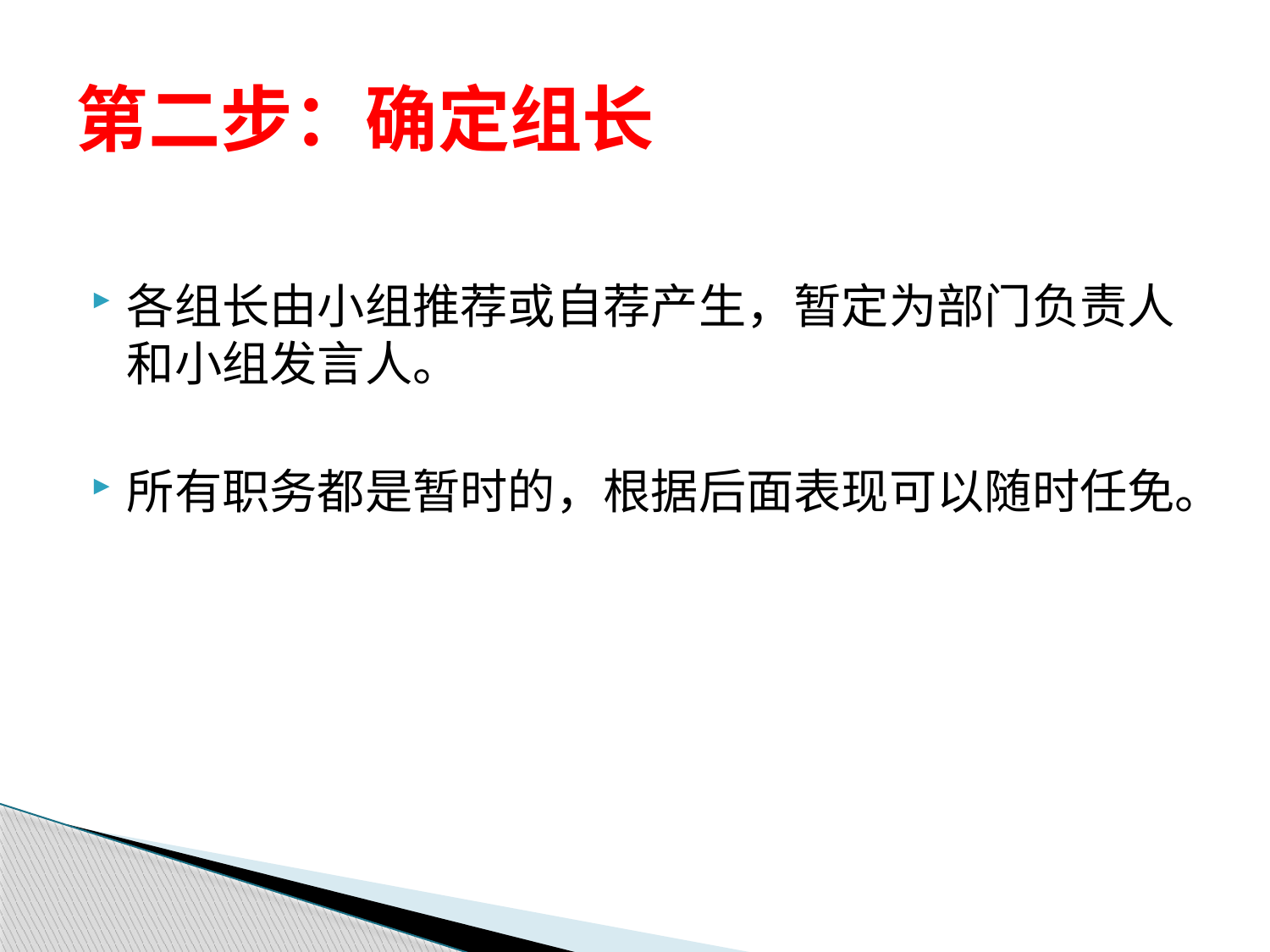

# 第二步：确定组长

各组长由小组推荐或自荐产生，暂定为部门负责人和小组发言人。

所有职务都是暂时的，根据后面表现可以随时任免。